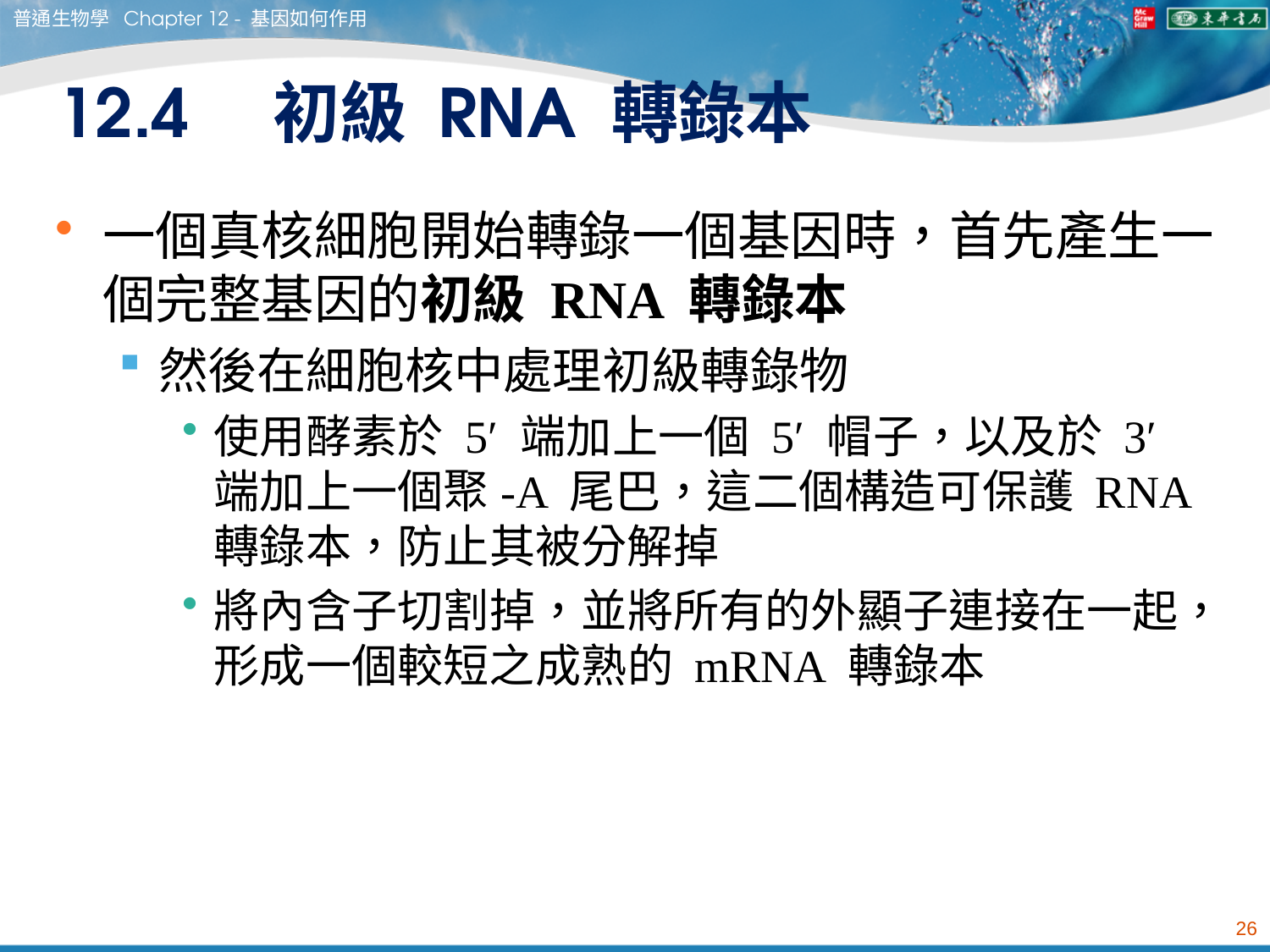

普通生物學  Chapter 12 - 基因如何作用
# 12.4　初級 RNA 轉錄本
一個真核細胞開始轉錄一個基因時，首先產生一個完整基因的初級 RNA 轉錄本
然後在細胞核中處理初級轉錄物
使用酵素於 5′ 端加上一個 5′ 帽子，以及於 3′ 端加上一個聚-A 尾巴，這二個構造可保護 RNA 轉錄本，防止其被分解掉
將內含子切割掉，並將所有的外顯子連接在一起，形成一個較短之成熟的 mRNA 轉錄本
26